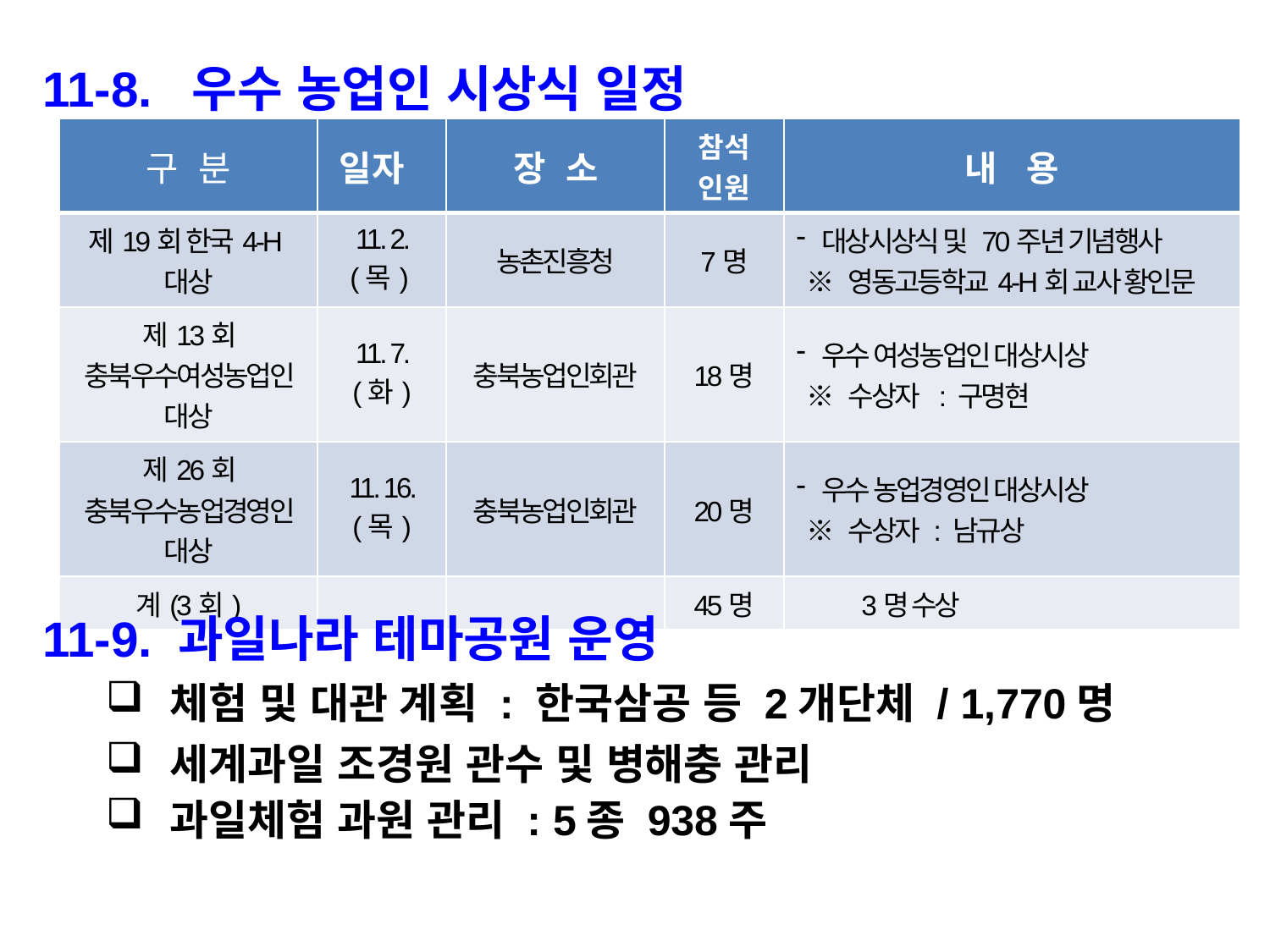

11-8.  우수 농업인 시상식 일정
| 구 분 | 일자 | 장 소 | 참석 인원 | 내 용 |
| --- | --- | --- | --- | --- |
| 제19회 한국4-H대상 | 11. 2.(목) | 농촌진흥청 | 7명 | 대상시상식 및 70주년 기념행사 ※ 영동고등학교4-H회 교사 황인문 |
| 제13회 충북우수여성농업인 대상 | 11. 7.(화) | 충북농업인회관 | 18명 | 우수 여성농업인 대상시상 ※ 수상자 : 구명현 |
| 제26회 충북우수농업경영인 대상 | 11. 16.(목) | 충북농업인회관 | 20명 | 우수 농업경영인 대상시상 ※ 수상자 : 남규상 |
| 계(3회) |  |  | 45명 | 3명 수상 |
11-9. 과일나라 테마공원 운영
체험 및 대관 계획 : 한국삼공 등 2개단체 / 1,770명
세계과일 조경원 관수 및 병해충 관리
과일체험 과원 관리 : 5종 938주